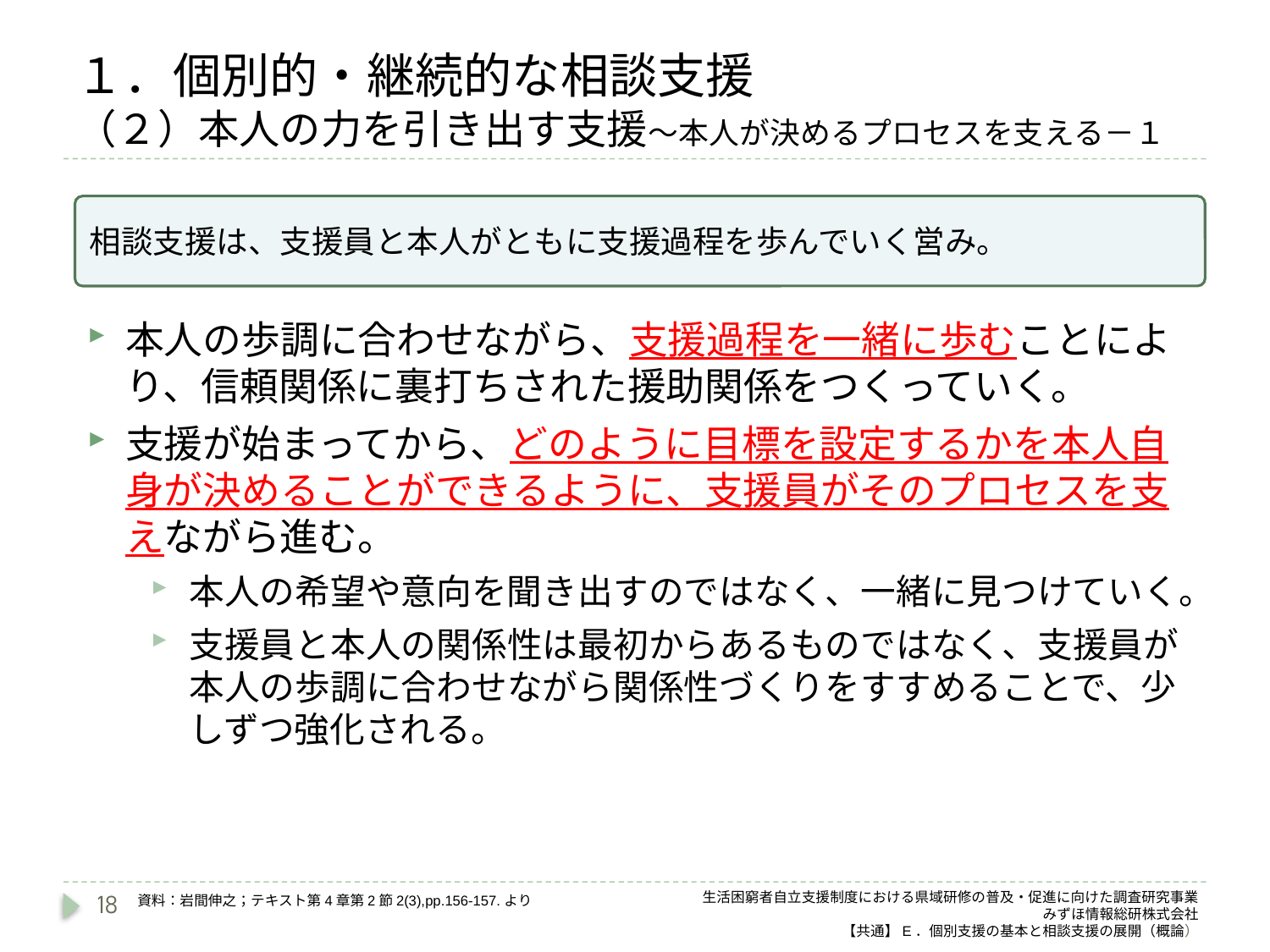

# １．個別的・継続的な相談支援 （２）本人の力を引き出す支援～本人が決めるプロセスを支える－１
相談支援は、支援員と本人がともに支援過程を歩んでいく営み。
本人の歩調に合わせながら、支援過程を一緒に歩むことにより、信頼関係に裏打ちされた援助関係をつくっていく。
支援が始まってから、どのように目標を設定するかを本人自身が決めることができるように、支援員がそのプロセスを支えながら進む。
本人の希望や意向を聞き出すのではなく、一緒に見つけていく。
支援員と本人の関係性は最初からあるものではなく、支援員が本人の歩調に合わせながら関係性づくりをすすめることで、少しずつ強化される。

18
生活困窮者自立支援制度における県域研修の普及・促進に向けた調査研究事業
みずほ情報総研株式会社
【共通】E．個別支援の基本と相談支援の展開（概論）
資料：岩間伸之；テキスト第4章第2節2(3),pp.156-157.より